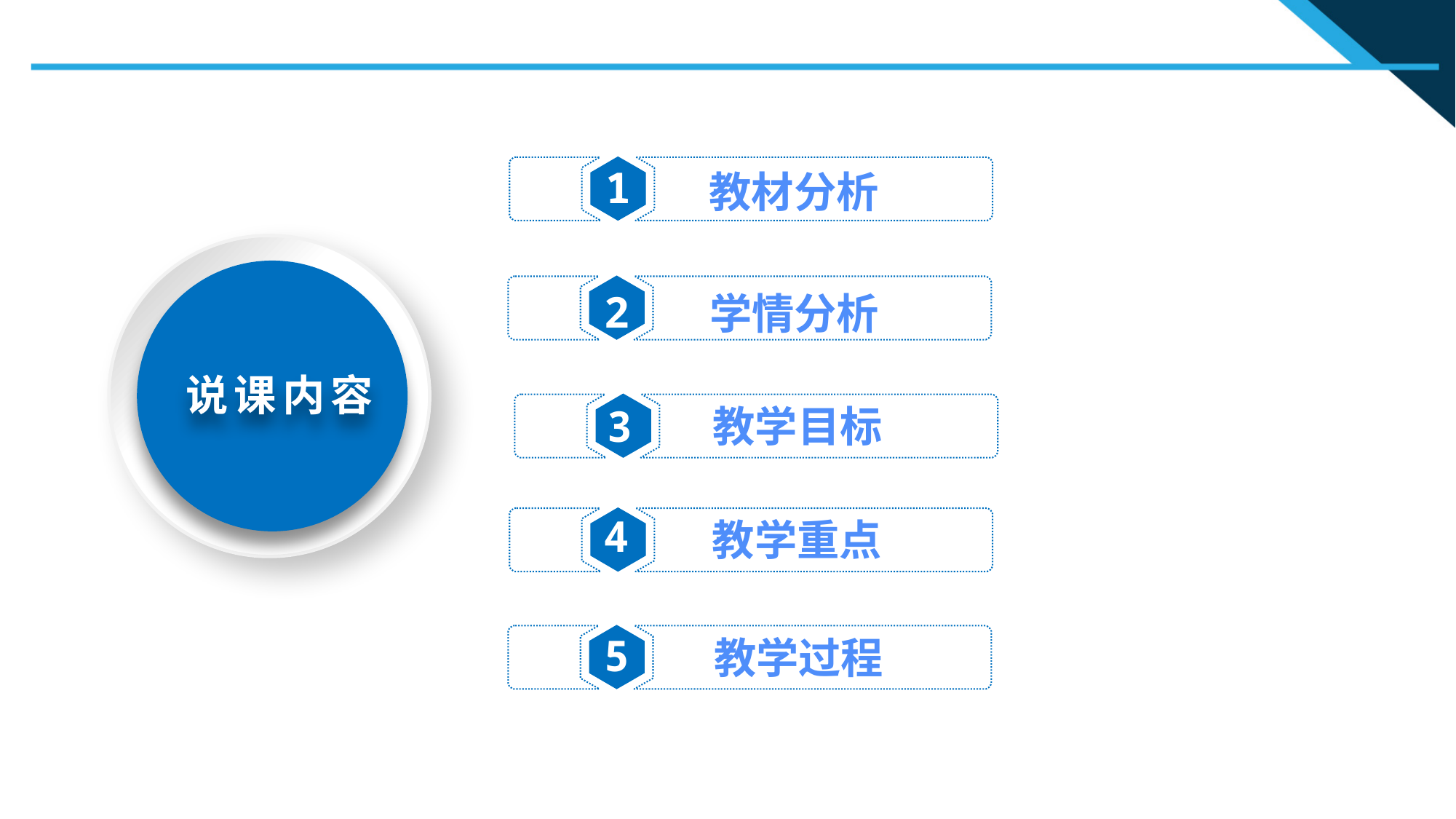

1

教材分析

2
学情分析
说课内容

3
教学目标
4

教学重点
5

教学过程